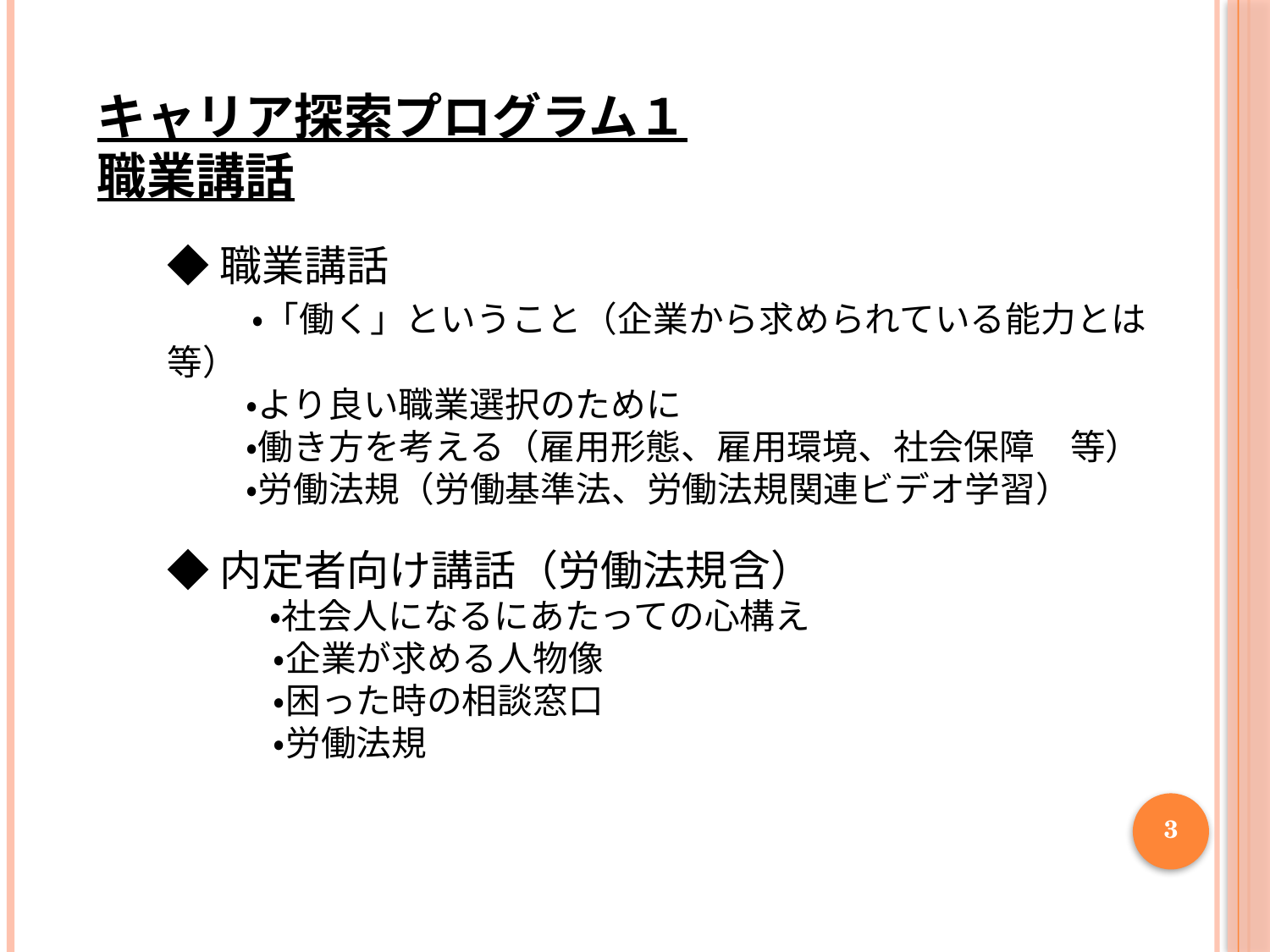

キャリア探索プログラム１
職業講話
◆職業講話
　　・「働く」ということ（企業から求められている能力とは　等）
　　 ・より良い職業選択のために
　　 ・働き方を考える（雇用形態、雇用環境、社会保障　等）
　　 ・労働法規（労働基準法、労働法規関連ビデオ学習）

◆内定者向け講話（労働法規含）
　　 　・社会人になるにあたっての心構え
　　　・企業が求める人物像
　　　・困った時の相談窓口
　　　・労働法規
3